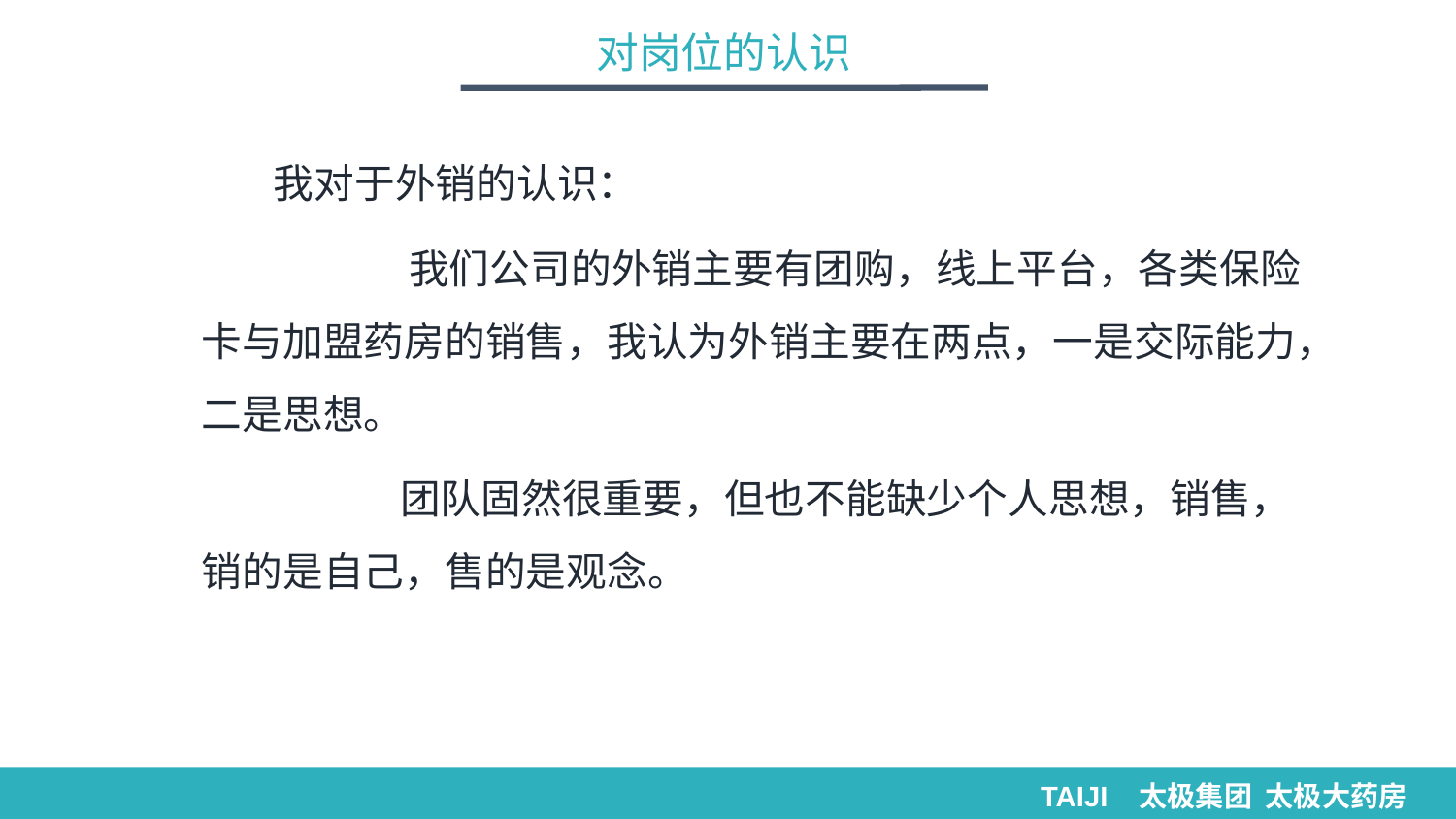

对岗位的认识
我对于外销的认识：
              我们公司的外销主要有团购，线上平台，各类保险卡与加盟药房的销售，我认为外销主要在两点，一是交际能力，二是思想。
             团队固然很重要，但也不能缺少个人思想，销售，销的是自己，售的是观念。

TAIJI   太极集团  太极大药房